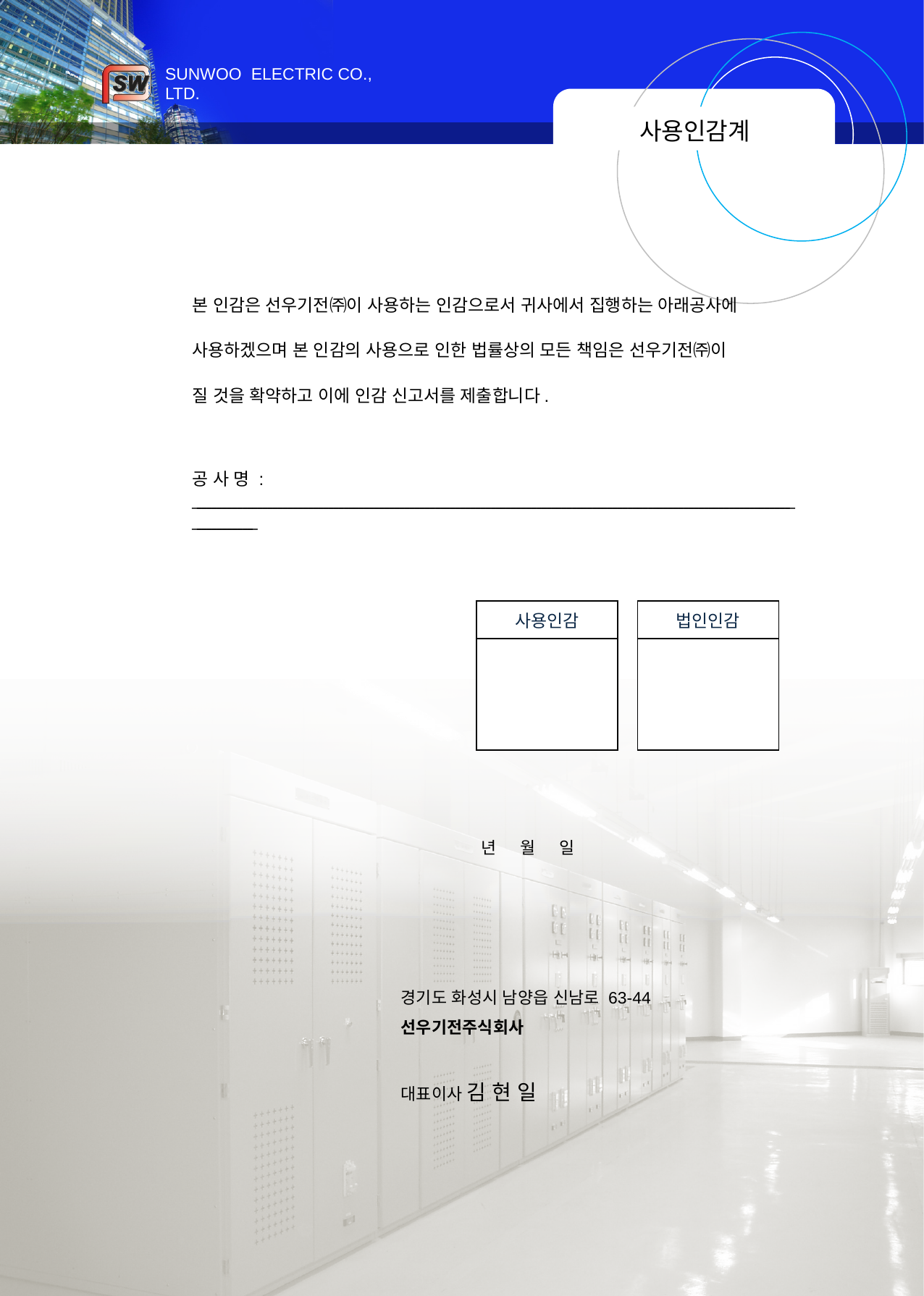

# 사용인감계
본 인감은 선우기전㈜이 사용하는 인감으로서 귀사에서 집행하는 아래공사에
사용하겠으며 본 인감의 사용으로 인한 법률상의 모든 책임은 선우기전㈜이
질 것을 확약하고 이에 인감 신고서를 제출합니다.

공 사 명 : __________________________________________________________________________________________________________________________________

| 사용인감 |
| --- |
|  |
| 법인인감 |
| --- |
|  |
               년     월     일

경기도 화성시 남양읍 신남로 63-44
선우기전주식회사

대표이사 김 현 일